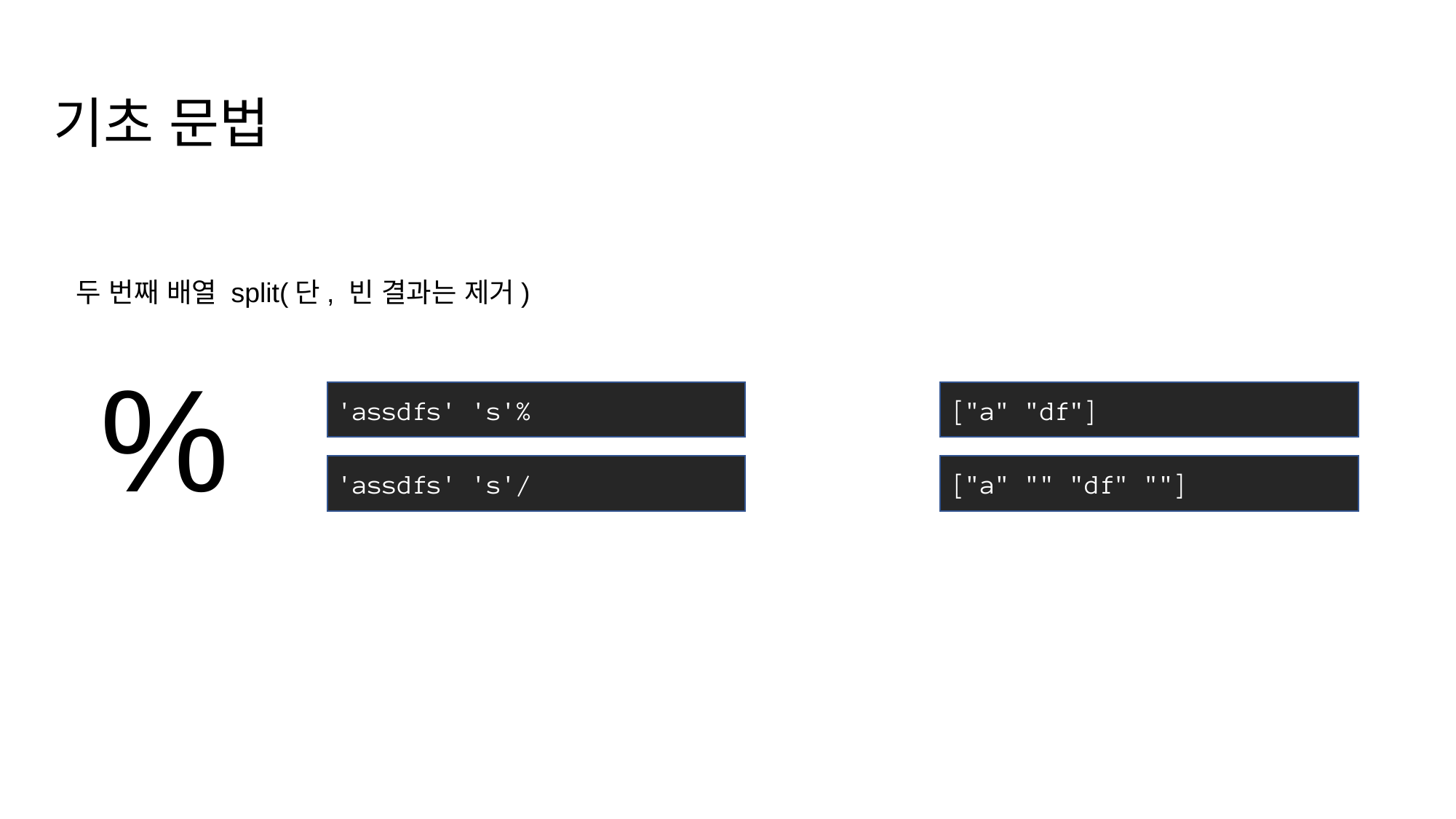

기초 문법
%
두 번째 배열 split(단, 빈 결과는 제거)
'assdfs' 's'%
["a" "df"]
'assdfs' 's'/
["a" "" "df" ""]